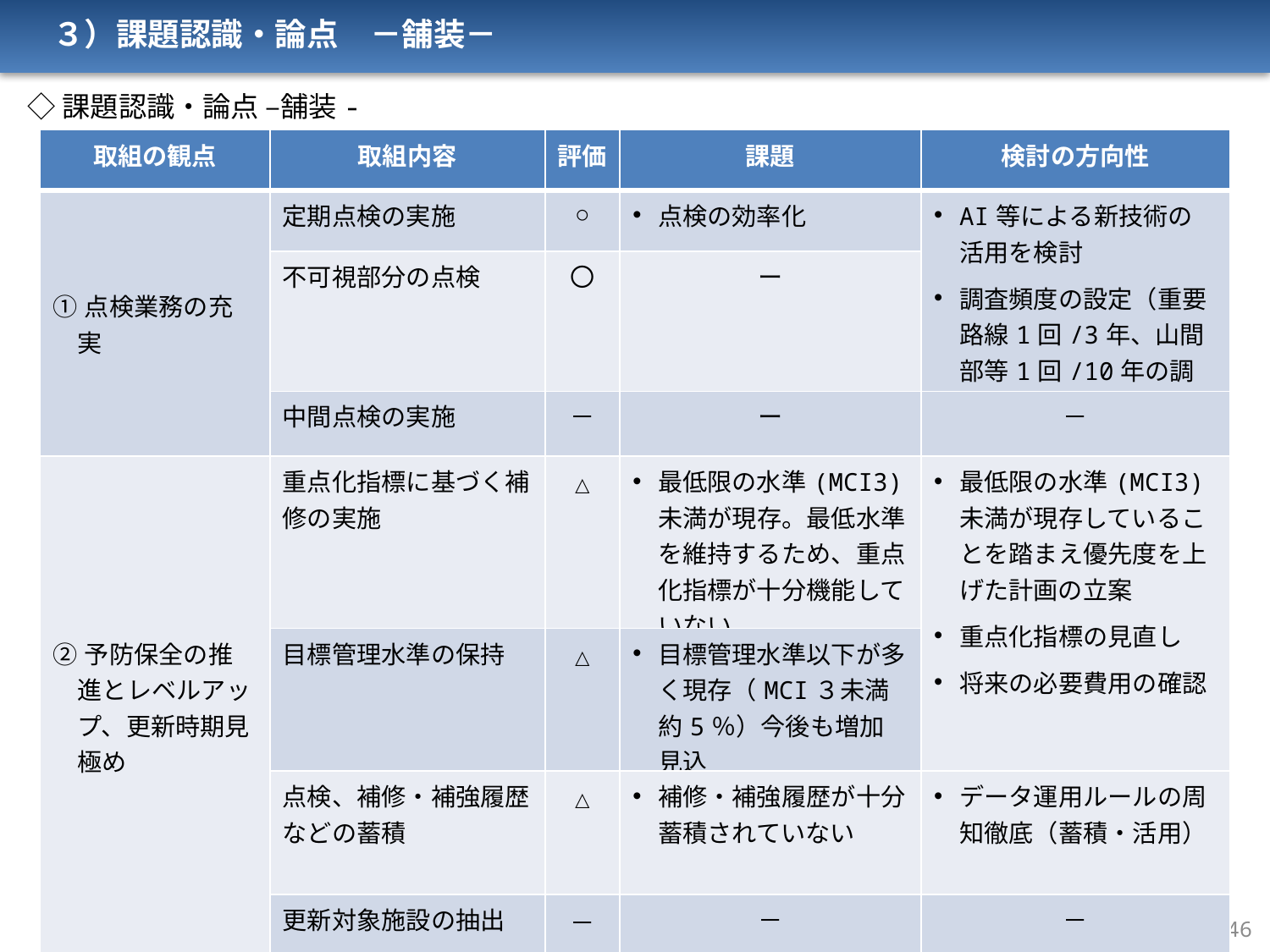

３）課題認識・論点　－舗装－
◇課題認識・論点 –舗装-
| 取組の観点 | 取組内容 | 評価 | 課題 | 検討の方向性 |
| --- | --- | --- | --- | --- |
| ①点検業務の充実 | 定期点検の実施 | ○ | 点検の効率化 | AI等による新技術の活用を検討 調査頻度の設定（重要路線1回/3年、山間部等1回/10年の調査頻度の見直し） |
|  | 不可視部分の点検 | 〇 | ー | － |
|  | 中間点検の実施 | － | ー | － |
| ②予防保全の推進とレベルアップ、更新時期見極め | 重点化指標に基づく補修の実施 | △ | 最低限の水準(MCI3)未満が現存。最低水準を維持するため、重点化指標が十分機能していない | 最低限の水準(MCI3)未満が現存していることを踏まえ優先度を上げた計画の立案 重点化指標の見直し 将来の必要費用の確認 |
|  | 目標管理水準の保持 | △ | 目標管理水準以下が多く現存（MCI３未満約5％）今後も増加見込 |  |
|  | 点検、補修・補強履歴などの蓄積 | △ | 補修・補強履歴が十分蓄積されていない | データ運用ルールの周知徹底（蓄積・活用） |
|  | 更新対象施設の抽出 | － | － | － |
46